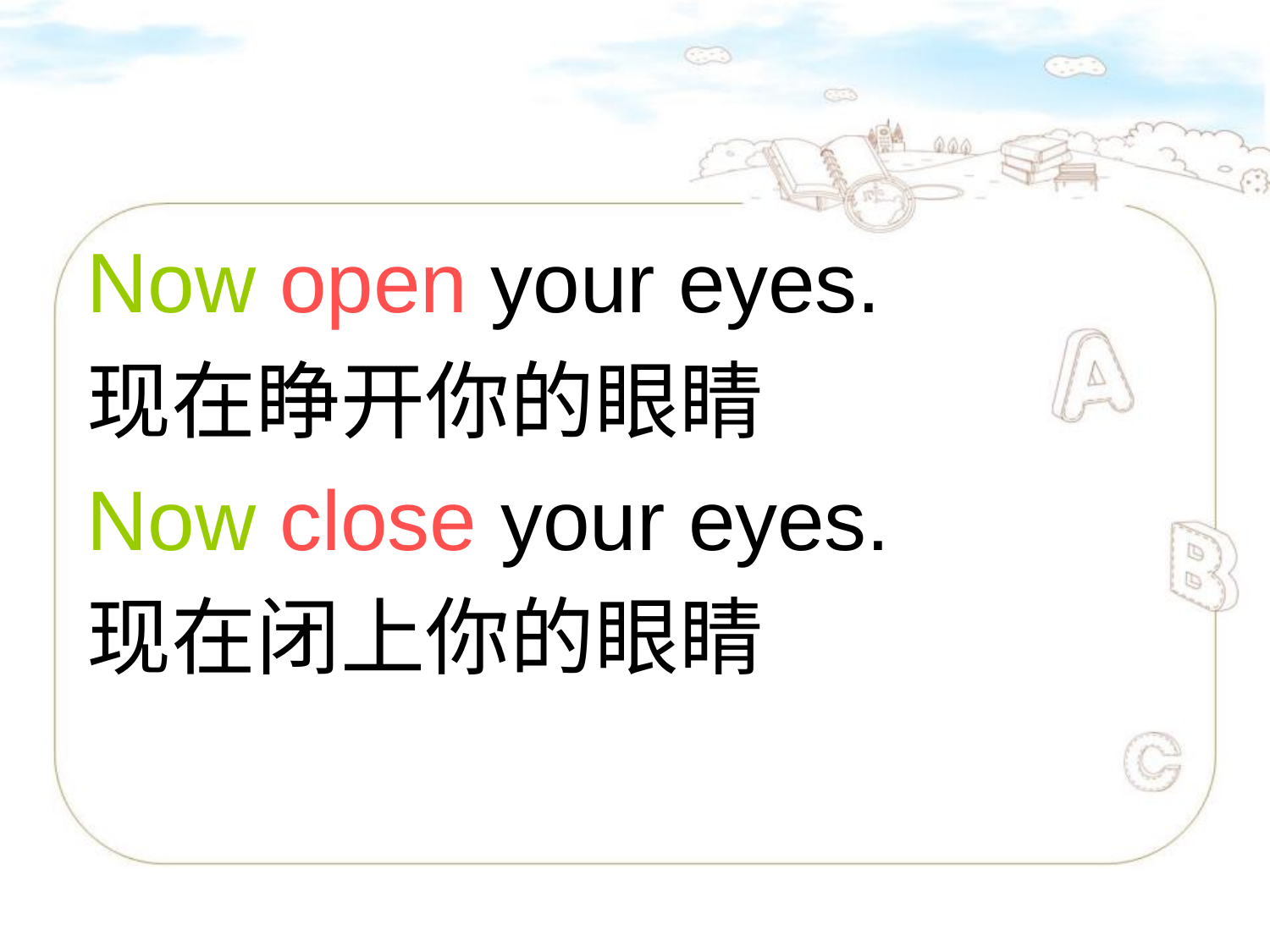

#
Now open your eyes.
现在睁开你的眼睛
Now close your eyes.
现在闭上你的眼睛